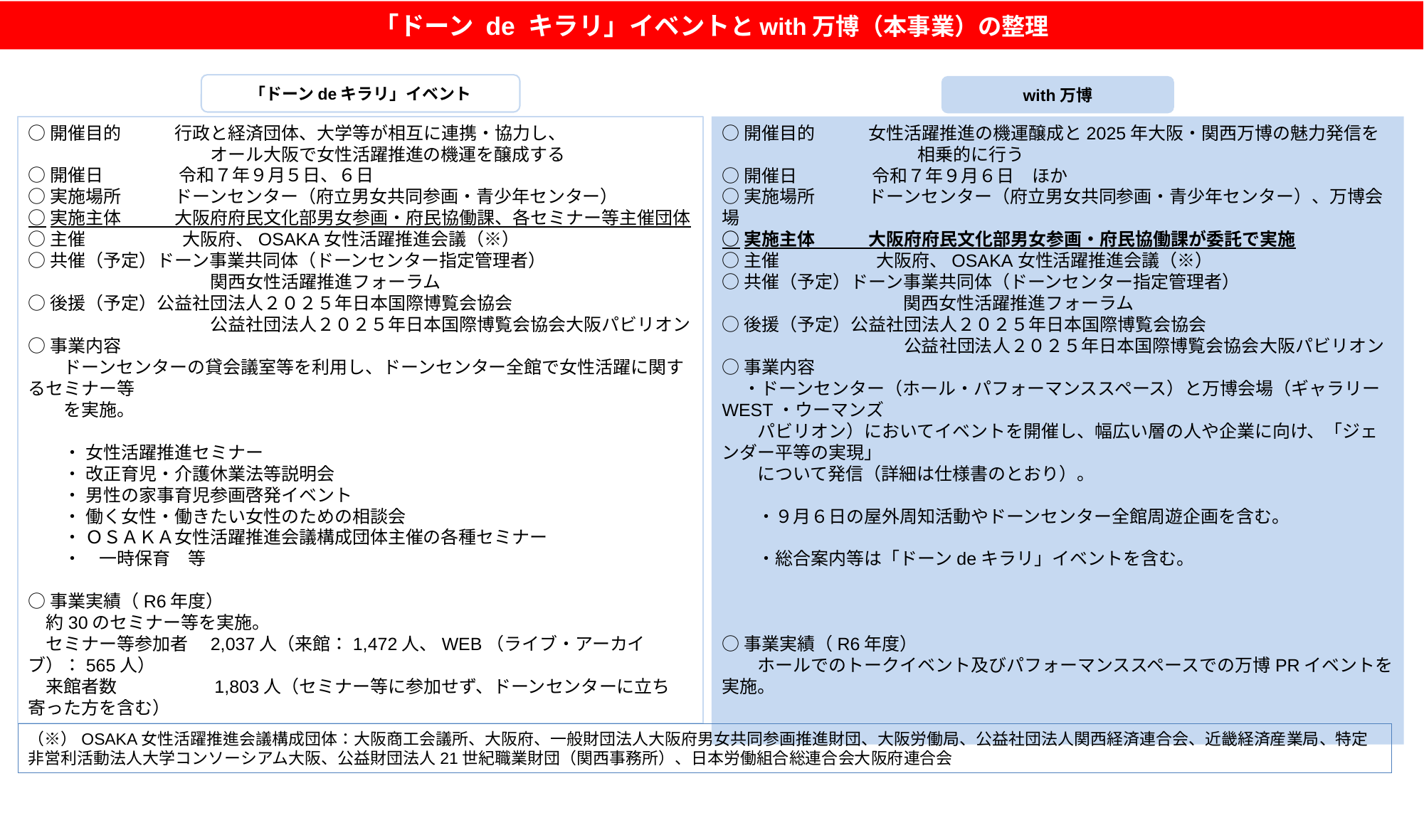

「ドーン de キラリ」イベントとwith万博（本事業）の整理
「ドーンdeキラリ」イベント
with万博
○開催目的　　　行政と経済団体、大学等が相互に連携・協力し、
　　　　　　　　　　 オール大阪で女性活躍推進の機運を醸成する
○開催日　　　 　令和７年９月５日、６日
○実施場所　　　ドーンセンター（府立男女共同参画・青少年センター）
○実施主体　　　大阪府府民文化部男女参画・府民協働課、各セミナー等主催団体
○主催　　　　  　大阪府、OSAKA女性活躍推進会議（※）
○共催（予定）ドーン事業共同体（ドーンセンター指定管理者）
　　　　　　　　　 　関西女性活躍推進フォーラム
○後援（予定）公益社団法人２０２５年日本国際博覧会協会
　　　　　　　　　　 公益社団法人２０２５年日本国際博覧会協会大阪パビリオン
○事業内容
　　ドーンセンターの貸会議室等を利用し、ドーンセンター全館で女性活躍に関するセミナー等
　　を実施。

　　・ 女性活躍推進セミナー
　　・ 改正育児・介護休業法等説明会
　　・ 男性の家事育児参画啓発イベント
　　・ 働く女性・働きたい女性のための相談会
　　・ ＯＳＡＫＡ女性活躍推進会議構成団体主催の各種セミナー
　　・　一時保育　等

○事業実績（R6年度）
　約30のセミナー等を実施。
　セミナー等参加者　2,037人（来館：1,472人、WEB（ライブ・アーカイブ）：565人）
　来館者数 　　　　　1,803人（セミナー等に参加せず、ドーンセンターに立ち寄った方を含む）
○開催目的　　　女性活躍推進の機運醸成と2025年大阪・関西万博の魅力発信を
　　　　　　　　　　　相乗的に行う
○開催日　　　 　令和７年９月６日　ほか
○実施場所　　　ドーンセンター（府立男女共同参画・青少年センター）、万博会場
○実施主体　　　大阪府府民文化部男女参画・府民協働課が委託で実施
○主催　　　　  　大阪府、OSAKA女性活躍推進会議（※）
○共催（予定）ドーン事業共同体（ドーンセンター指定管理者）
　　　　　　　　　 　関西女性活躍推進フォーラム
○後援（予定）公益社団法人２０２５年日本国際博覧会協会
　　　　　　　　　　 公益社団法人２０２５年日本国際博覧会協会大阪パビリオン
○事業内容
　 ・ドーンセンター（ホール・パフォーマンススペース）と万博会場（ギャラリーWEST・ウーマンズ
　　パビリオン）においてイベントを開催し、幅広い層の人や企業に向け、「ジェンダー平等の実現」
　　について発信（詳細は仕様書のとおり）。

　　・９月６日の屋外周知活動やドーンセンター全館周遊企画を含む。

　　・総合案内等は「ドーンdeキラリ」イベントを含む。

○事業実績（R6年度）
　　ホールでのトークイベント及びパフォーマンススペースでの万博PRイベントを実施。

（※）OSAKA女性活躍推進会議構成団体：大阪商工会議所、大阪府、一般財団法人大阪府男女共同参画推進財団、大阪労働局、公益社団法人関西経済連合会、近畿経済産業局、特定非営利活動法人大学コンソーシアム大阪、公益財団法人21世紀職業財団（関西事務所）、日本労働組合総連合会大阪府連合会